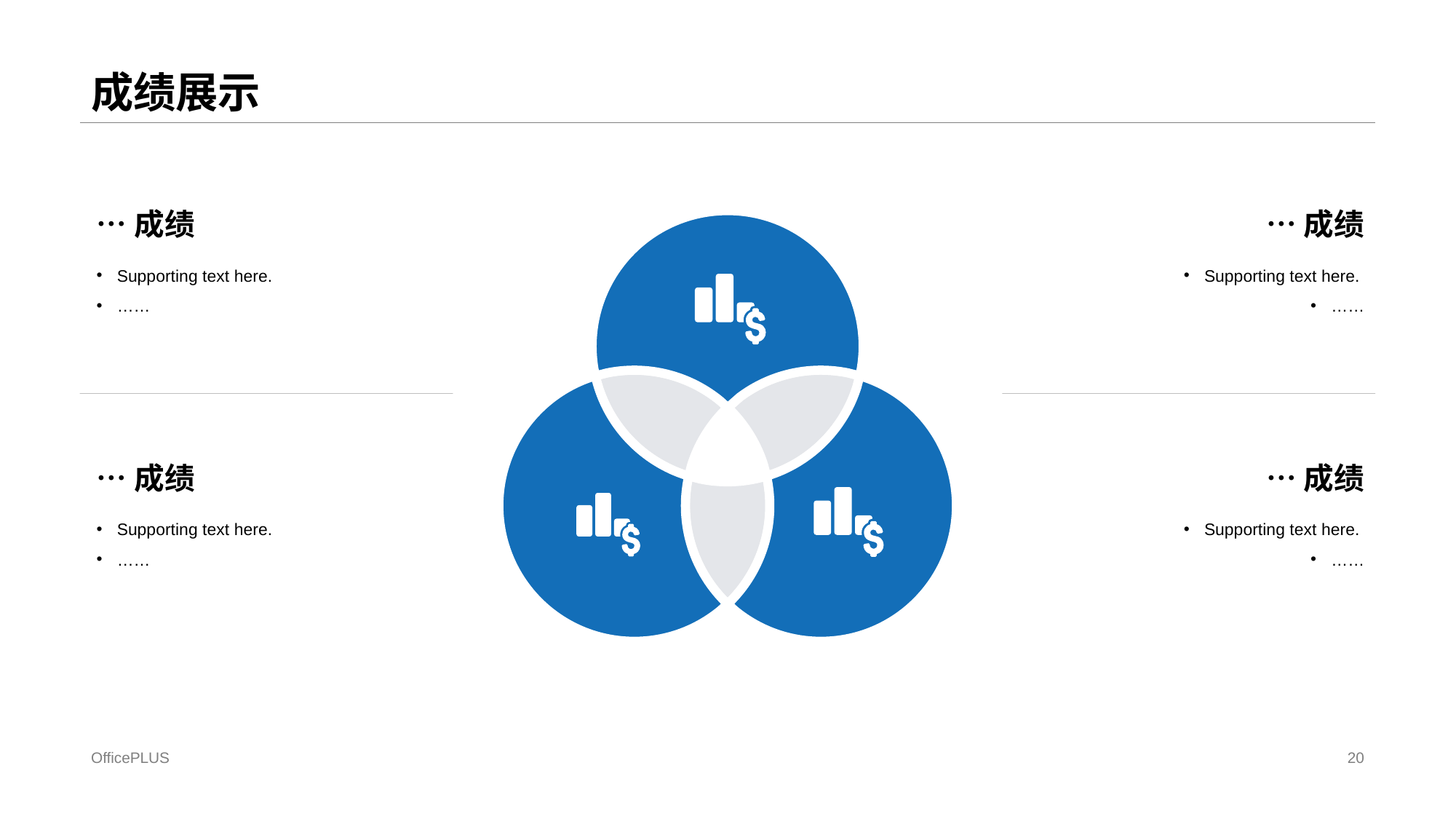

# 成绩展示
…成绩
Supporting text here.
……
…成绩
Supporting text here.
……

…成绩
Supporting text here.
……
…成绩
Supporting text here.
……
OfficePLUS
20